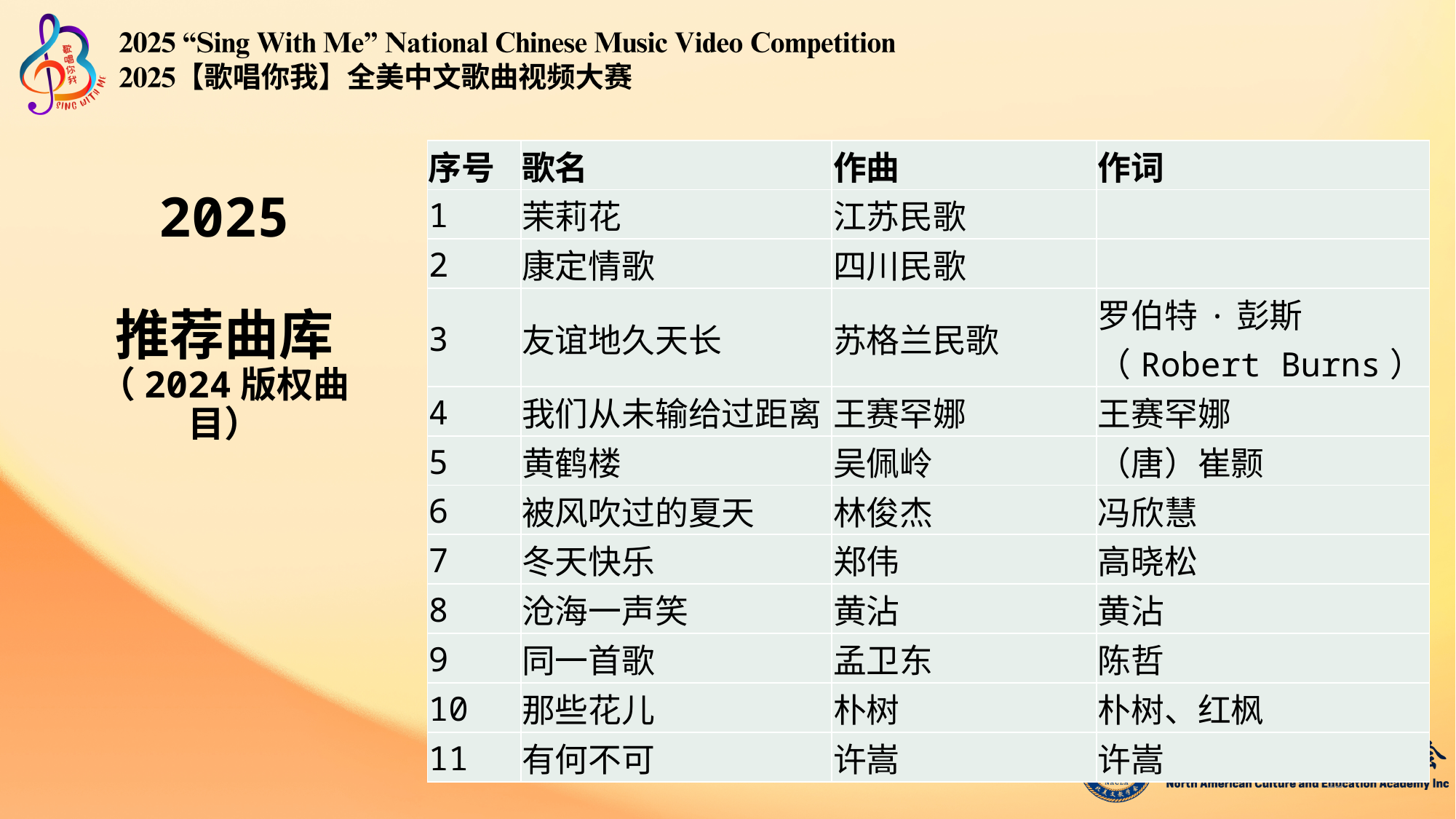

2025

推荐曲库
（2024版权曲目）
| 序号 | 歌名 | 作曲 | 作词 |
| --- | --- | --- | --- |
| 1 | 茉莉花 | 江苏民歌 |  |
| 2 | 康定情歌 | 四川民歌 |  |
| 3 | 友谊地久天长 | 苏格兰民歌 | 罗伯特·彭斯（Robert Burns） |
| 4 | 我们从未输给过距离 | 王赛罕娜 | 王赛罕娜 |
| 5 | 黄鹤楼 | 吴佩岭 | （唐）崔颢 |
| 6 | 被风吹过的夏天 | 林俊杰 | 冯欣慧 |
| 7 | 冬天快乐 | 郑伟 | 高晓松 |
| 8 | 沧海一声笑 | 黄沾 | 黄沾 |
| 9 | 同一首歌 | 孟卫东 | 陈哲 |
| 10 | 那些花儿 | 朴树 | 朴树、红枫 |
| 11 | 有何不可 | 许嵩 | 许嵩 |
15